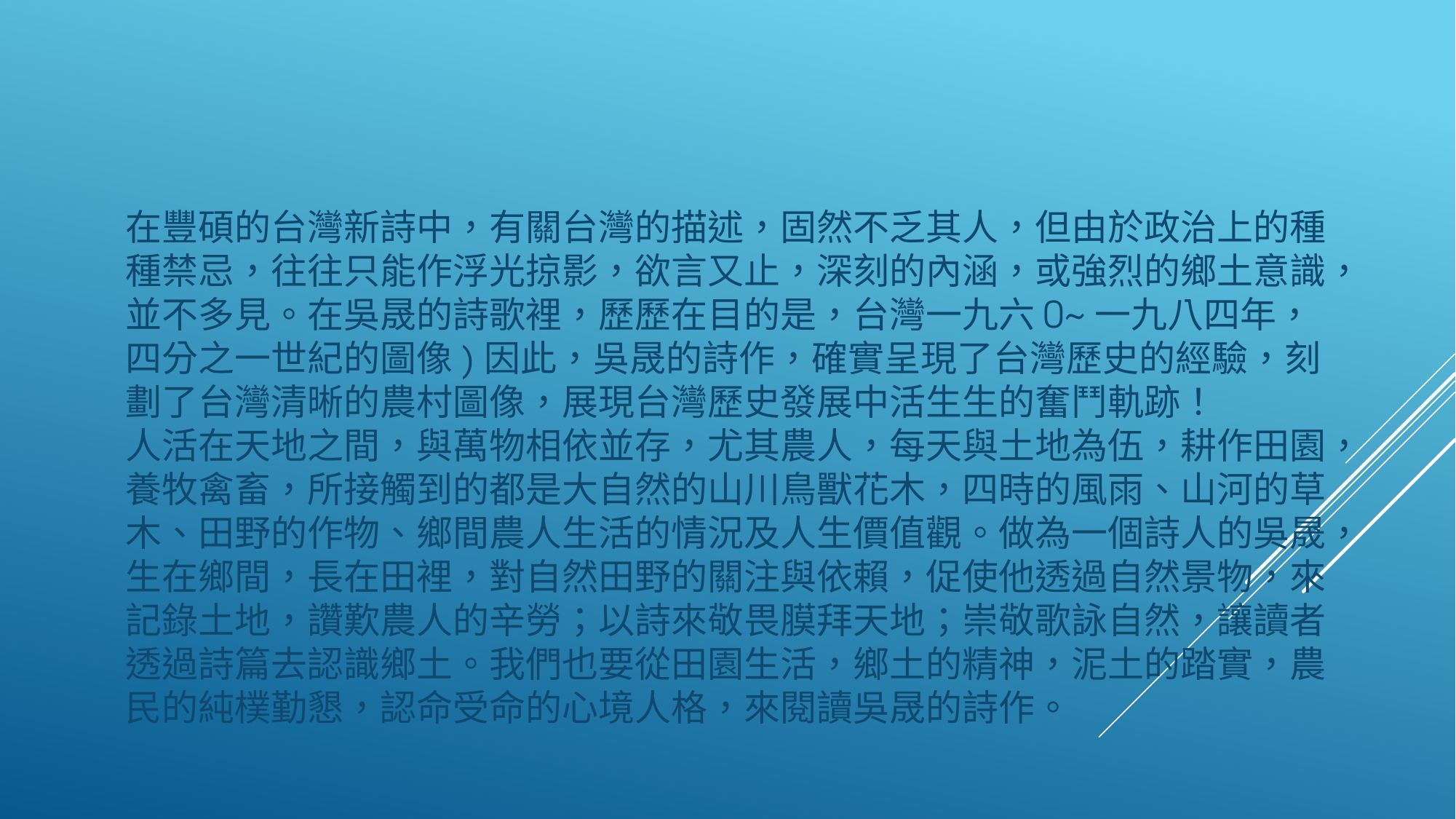

在豐碩的台灣新詩中，有關台灣的描述，固然不乏其人，但由於政治上的種種禁忌，往往只能作浮光掠影，欲言又止，深刻的內涵，或強烈的鄉土意識，並不多見。在吳晟的詩歌裡，歷歷在目的是，台灣一九六0~一九八四年，四分之一世紀的圖像)因此，吳晟的詩作，確實呈現了台灣歷史的經驗，刻劃了台灣清晰的農村圖像，展現台灣歷史發展中活生生的奮鬥軌跡！
人活在天地之間，與萬物相依並存，尤其農人，每天與土地為伍，耕作田園，養牧禽畜，所接觸到的都是大自然的山川鳥獸花木，四時的風雨、山河的草木、田野的作物、鄉間農人生活的情況及人生價值觀。做為一個詩人的吳晟，生在鄉間，長在田裡，對自然田野的關注與依賴，促使他透過自然景物，來記錄土地，讚歎農人的辛勞；以詩來敬畏膜拜天地；崇敬歌詠自然，讓讀者透過詩篇去認識鄉土。我們也要從田園生活，鄉土的精神，泥土的踏實，農民的純樸勤懇，認命受命的心境人格，來閱讀吳晟的詩作。